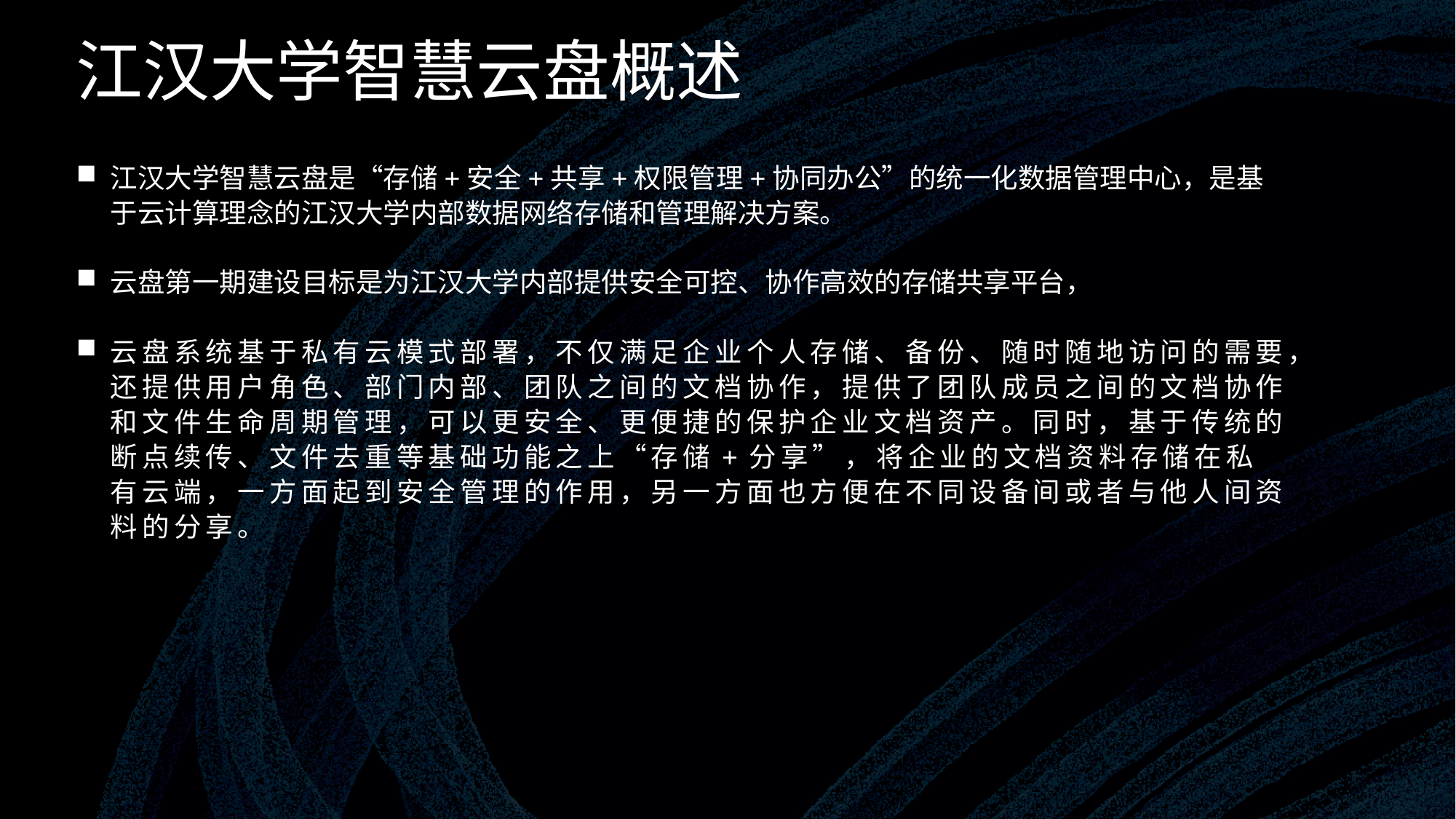

江汉大学智慧云盘概述
江汉大学智慧云盘是“存储+安全+共享+权限管理+协同办公”的统一化数据管理中心，是基于云计算理念的江汉大学内部数据网络存储和管理解决方案。

云盘第一期建设目标是为江汉大学内部提供安全可控、协作高效的存储共享平台，

云盘系统基于私有云模式部署，不仅满足企业个人存储、备份、随时随地访问的需要，还提供用户角色、部门内部、团队之间的文档协作，提供了团队成员之间的文档协作和文件生命周期管理，可以更安全、更便捷的保护企业文档资产。同时，基于传统的断点续传、文件去重等基础功能之上“存储+分享”，将企业的文档资料存储在私有云端，一方面起到安全管理的作用，另一方面也方便在不同设备间或者与他人间资料的分享。